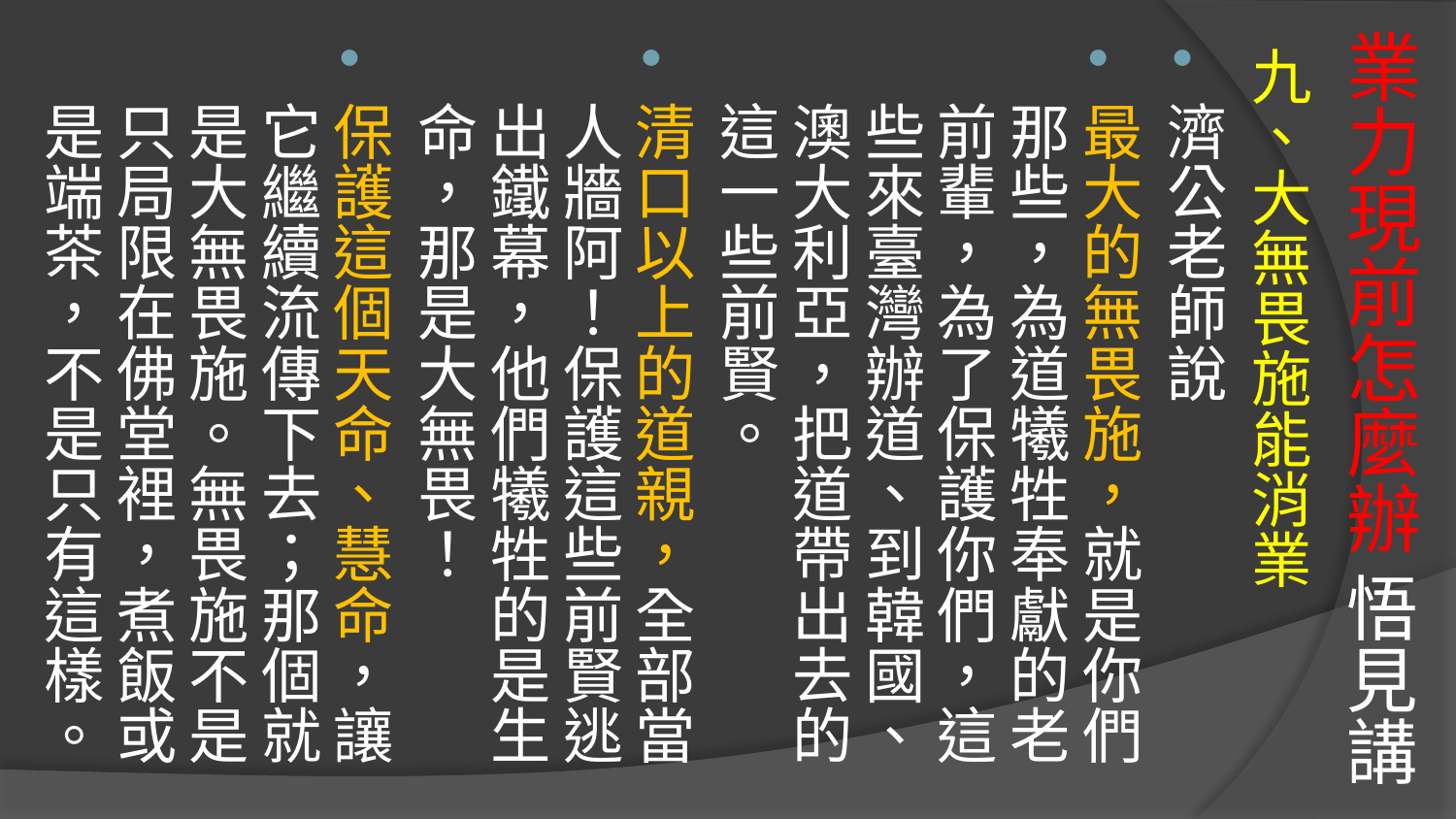

# 業力現前怎麼辦 悟見講
九、大無畏施能消業
濟公老師說
最大的無畏施，就是你們那些，為道犧牲奉獻的老前輩，為了保護你們，這些來臺灣辦道、到韓國、澳大利亞，把道帶出去的這一些前賢。
清口以上的道親，全部當人牆阿！保護這些前賢逃出鐵幕，他們犧牲的是生命，那是大無畏！
保護這個天命、慧命，讓它繼續流傳下去；那個就是大無畏施。無畏施不是只局限在佛堂裡，煮飯或是端茶，不是只有這樣。